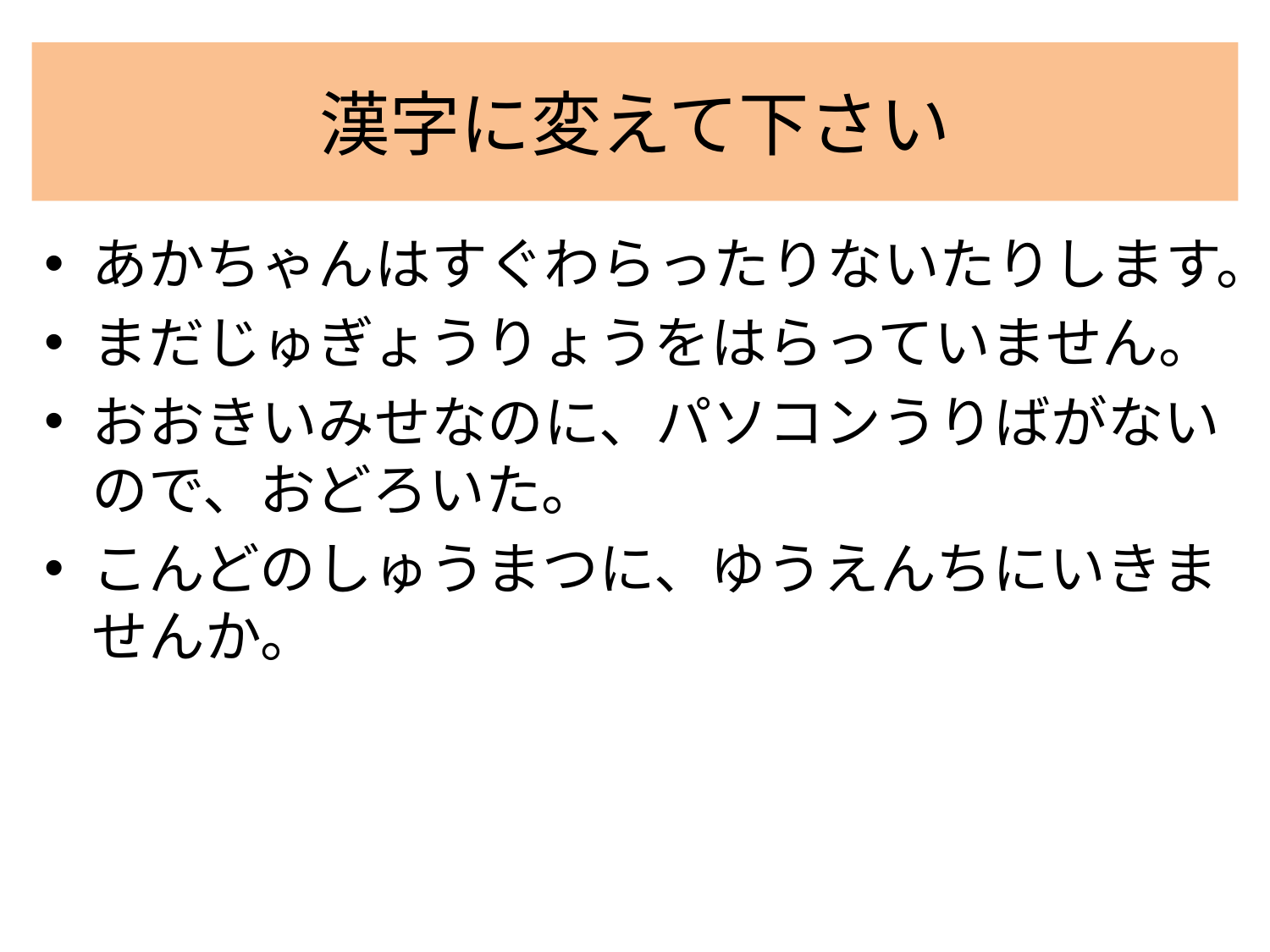

# 漢字に変えて下さい
あかちゃんはすぐわらったりないたりします。
まだじゅぎょうりょうをはらっていません。
おおきいみせなのに、パソコンうりばがないので、おどろいた。
こんどのしゅうまつに、ゆうえんちにいきませんか。